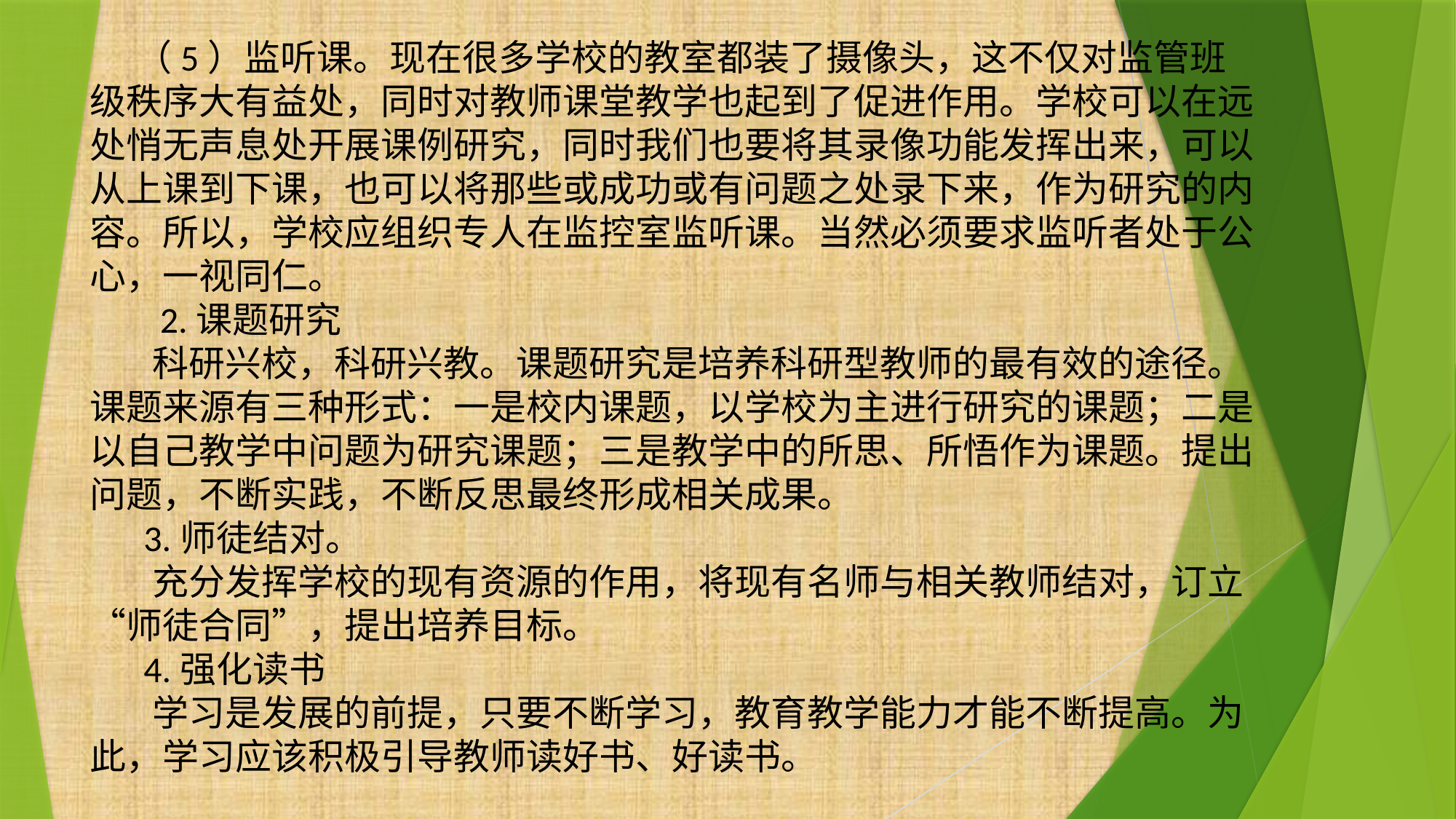

（5）监听课。现在很多学校的教室都装了摄像头，这不仅对监管班级秩序大有益处，同时对教师课堂教学也起到了促进作用。学校可以在远处悄无声息处开展课例研究，同时我们也要将其录像功能发挥出来，可以从上课到下课，也可以将那些或成功或有问题之处录下来，作为研究的内容。所以，学校应组织专人在监控室监听课。当然必须要求监听者处于公心，一视同仁。
   2.课题研究
 科研兴校，科研兴教。课题研究是培养科研型教师的最有效的途径。课题来源有三种形式：一是校内课题，以学校为主进行研究的课题；二是以自己教学中问题为研究课题；三是教学中的所思、所悟作为课题。提出问题，不断实践，不断反思最终形成相关成果。
 3.师徒结对。
 充分发挥学校的现有资源的作用，将现有名师与相关教师结对，订立“师徒合同”，提出培养目标。
 4.强化读书
 学习是发展的前提，只要不断学习，教育教学能力才能不断提高。为此，学习应该积极引导教师读好书、好读书。